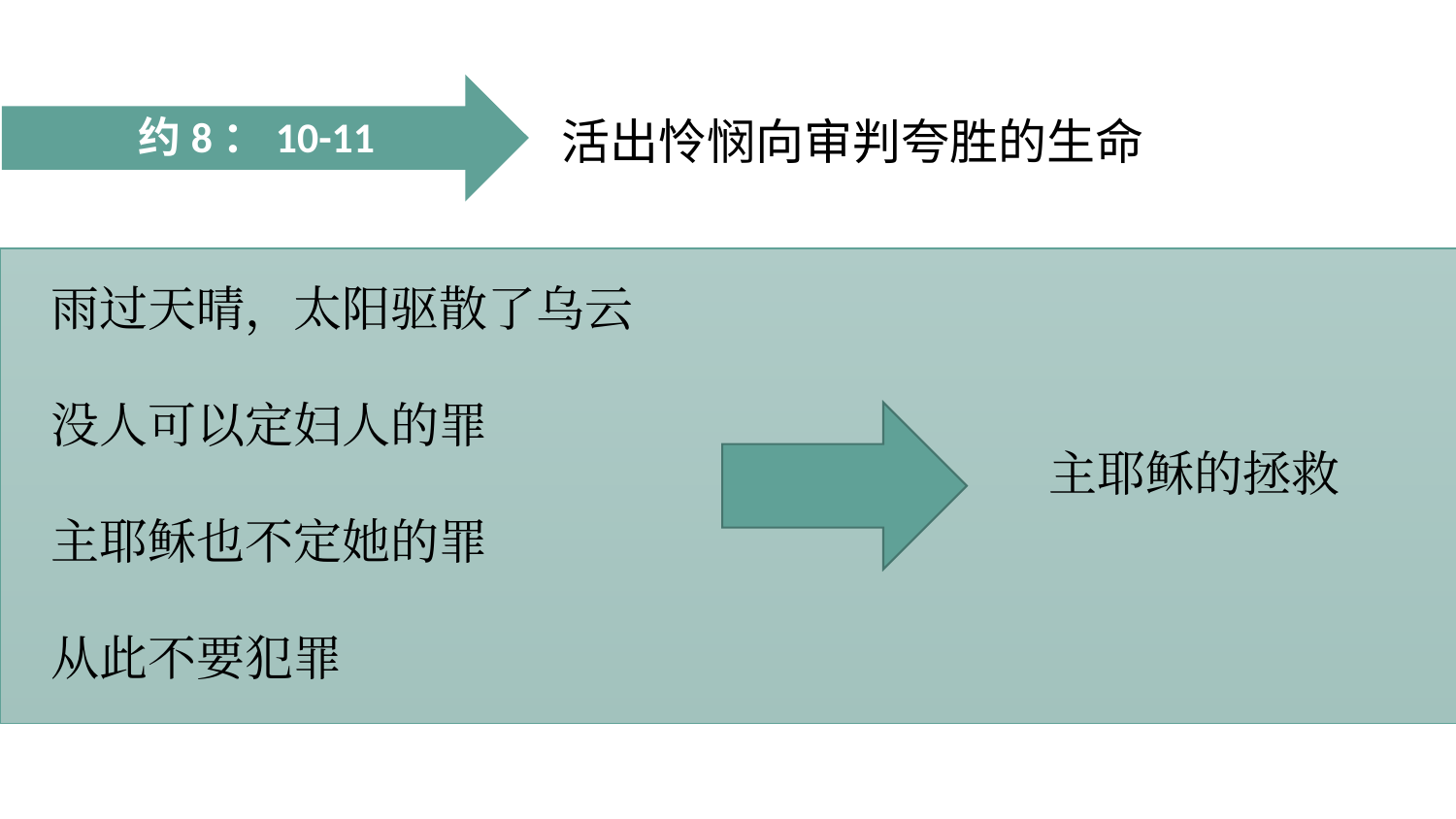

约8：10-11
活出怜悯向审判夸胜的生命

雨过天晴，太阳驱散了乌云

没人可以定妇人的罪

主耶稣也不定她的罪

从此不要犯罪

主耶稣的拯救